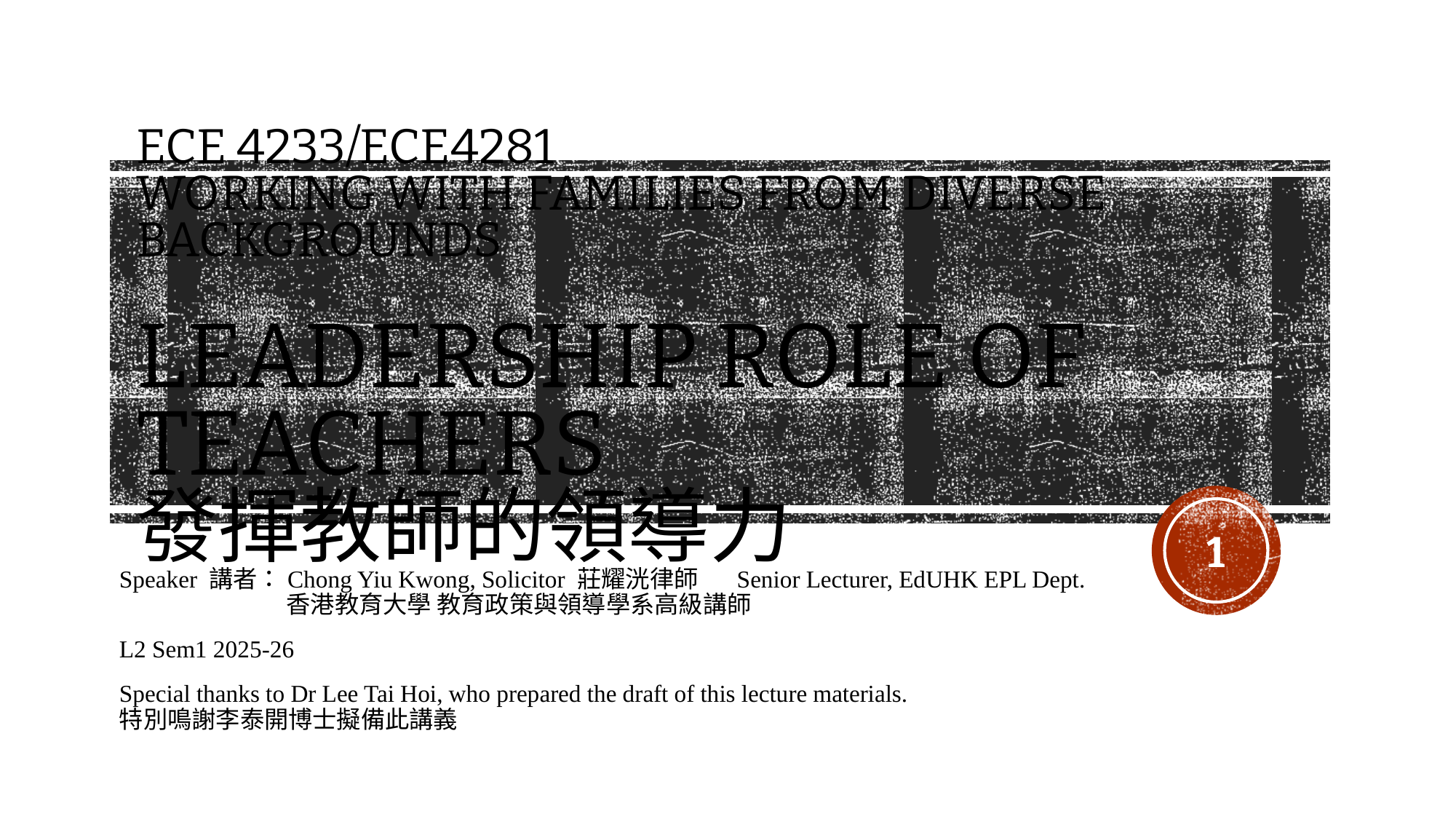

# ECE 4233/ECE4281 Working with Families from Diverse Backgrounds Leadership role of Teachers 發揮教師的領導力
1
Speaker 講者：Chong Yiu Kwong, Solicitor 莊耀洸律師      Senior Lecturer, EdUHK EPL Dept.
                        香港教育大學 教育政策與領導學系高級講師
L2 Sem1 2025-26
Special thanks to Dr Lee Tai Hoi, who prepared the draft of this lecture materials.
特別鳴謝李泰開博士擬備此講義